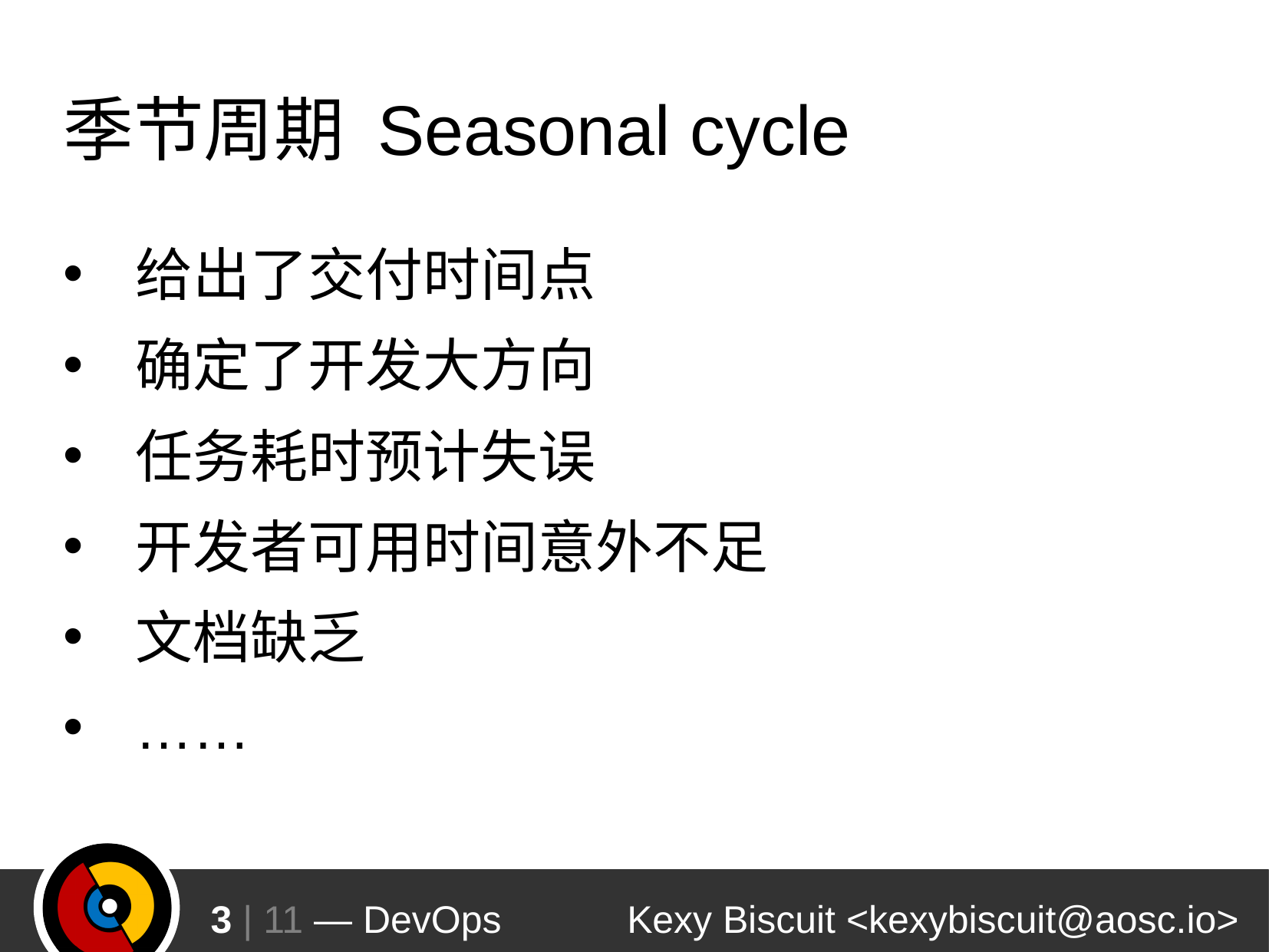

# 季节周期 Seasonal cycle
给出了交付时间点
确定了开发大方向
任务耗时预计失误
开发者可用时间意外不足
文档缺乏
……